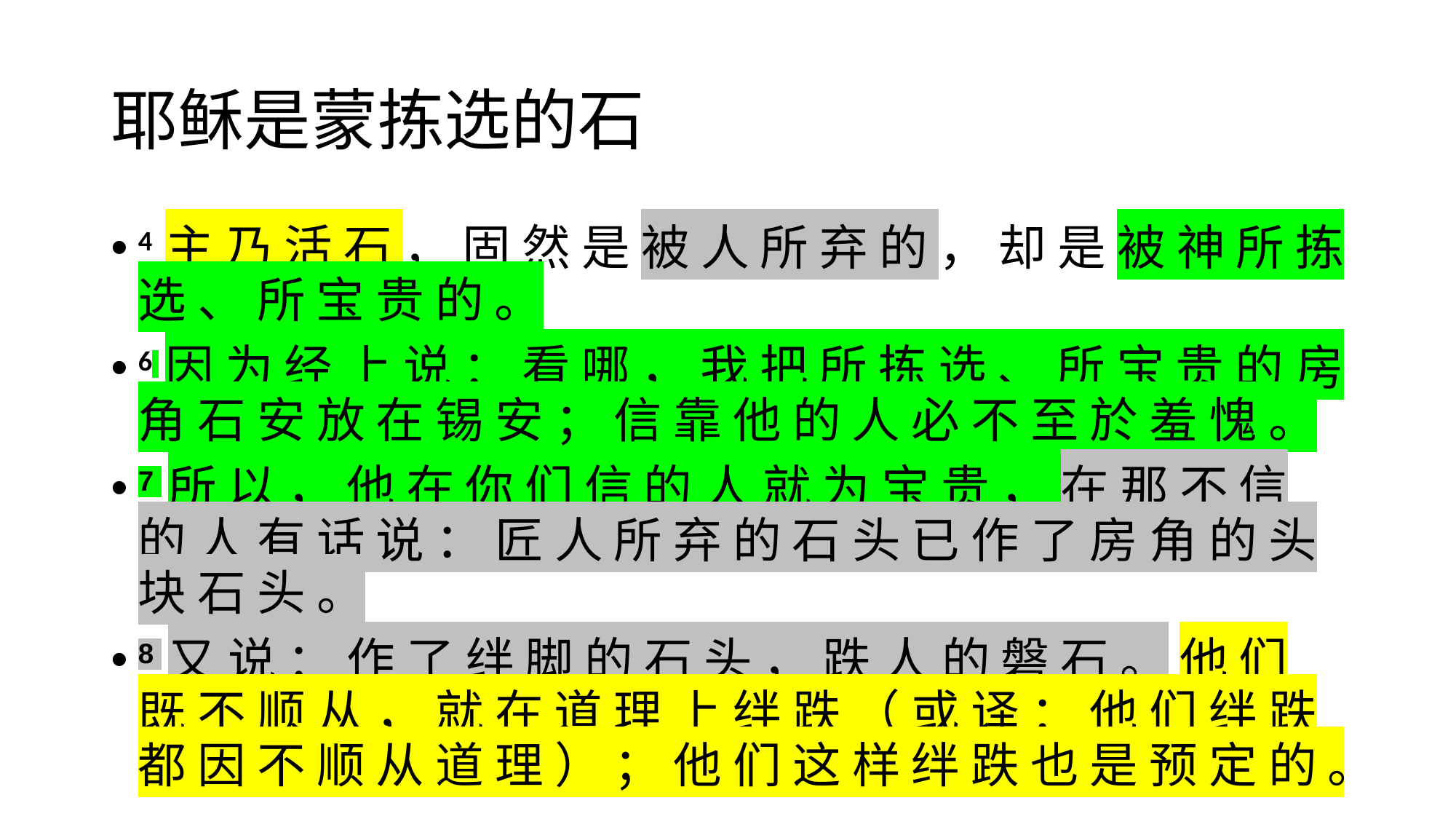

# 耶稣是蒙拣选的石
4 主 乃 活 石 ， 固 然 是 被 人 所 弃 的 ， 却 是 被 神 所 拣 选 、 所 宝 贵 的 。
6 因 为 经 上 说 ： 看 哪 ， 我 把 所 拣 选 、 所 宝 贵 的 房 角 石 安 放 在 锡 安 ； 信 靠 他 的 人 必 不 至 於 羞 愧 。
7 所 以 ， 他 在 你 们 信 的 人 就 为 宝 贵 ， 在 那 不 信 的 人 有 话 说 ： 匠 人 所 弃 的 石 头 已 作 了 房 角 的 头 块 石 头 。
8 又 说 ： 作 了 绊 脚 的 石 头 ， 跌 人 的 磐 石 。 他 们 既 不 顺 从 ， 就 在 道 理 上 绊 跌 （ 或 译 ： 他 们 绊 跌 都 因 不 顺 从 道 理 ） ； 他 们 这 样 绊 跌 也 是 预 定 的 。